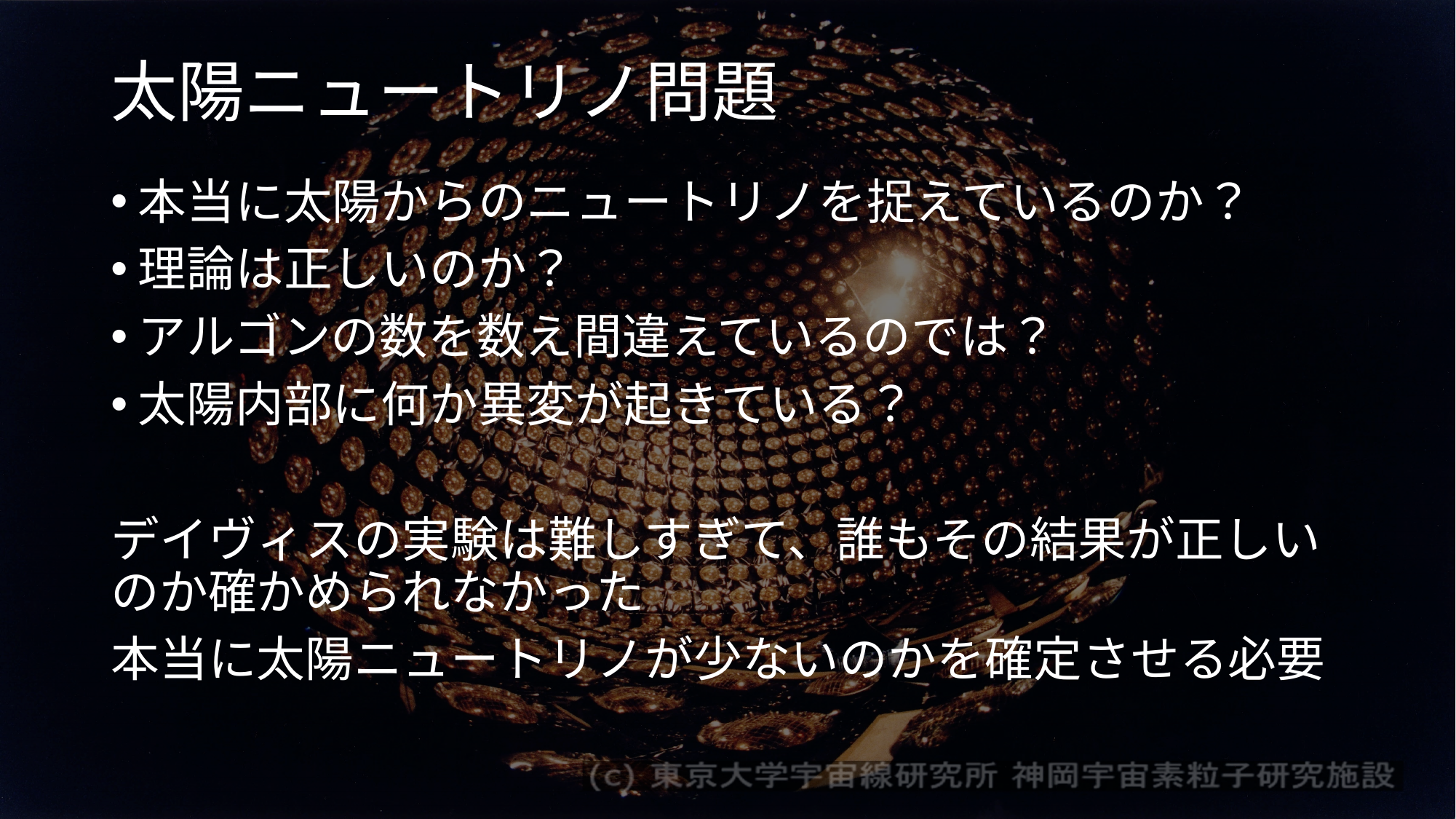

# 太陽ニュートリノ問題
本当に太陽からのニュートリノを捉えているのか？
理論は正しいのか？
アルゴンの数を数え間違えているのでは？
太陽内部に何か異変が起きている？

デイヴィスの実験は難しすぎて、誰もその結果が正しいのか確かめられなかった
本当に太陽ニュートリノが少ないのかを確定させる必要